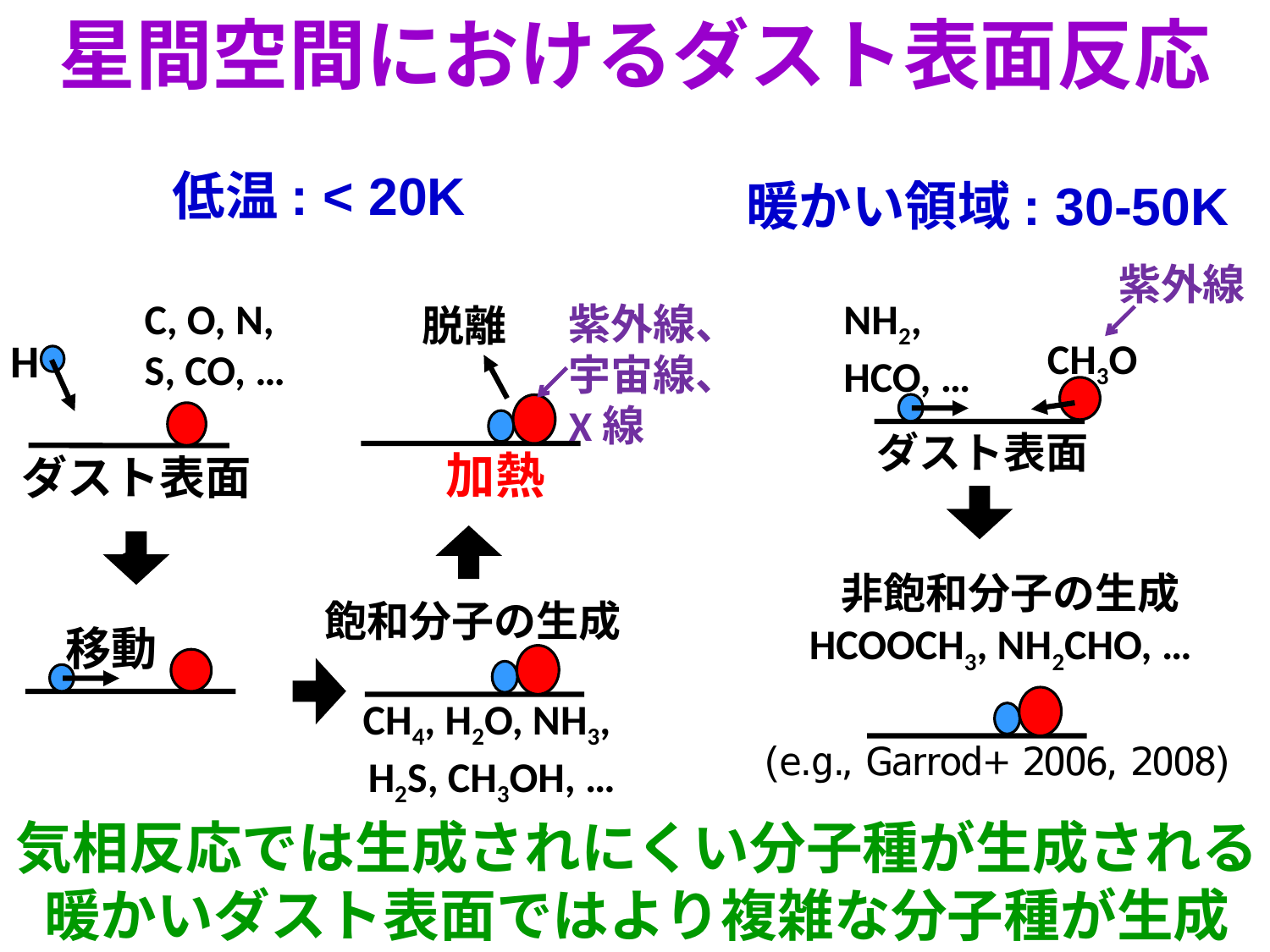

星間空間におけるダスト表面反応
低温: < 20K
暖かい領域: 30-50K
紫外線
NH2,
HCO, …
CH3O

ダスト表面

 非飽和分子の生成
HCOOCH3, NH2CHO, …

(e.g., Garrod+ 2006, 2008)
C, O, N,
S, CO, …
H

ダスト表面

紫外線、
宇宙線、
X線

加熱
脱離

\
飽和分子の生成
移動

CH4, H2O, NH3,
H2S, CH3OH, …
気相反応では生成されにくい分子種が生成される
暖かいダスト表面ではより複雑な分子種が生成